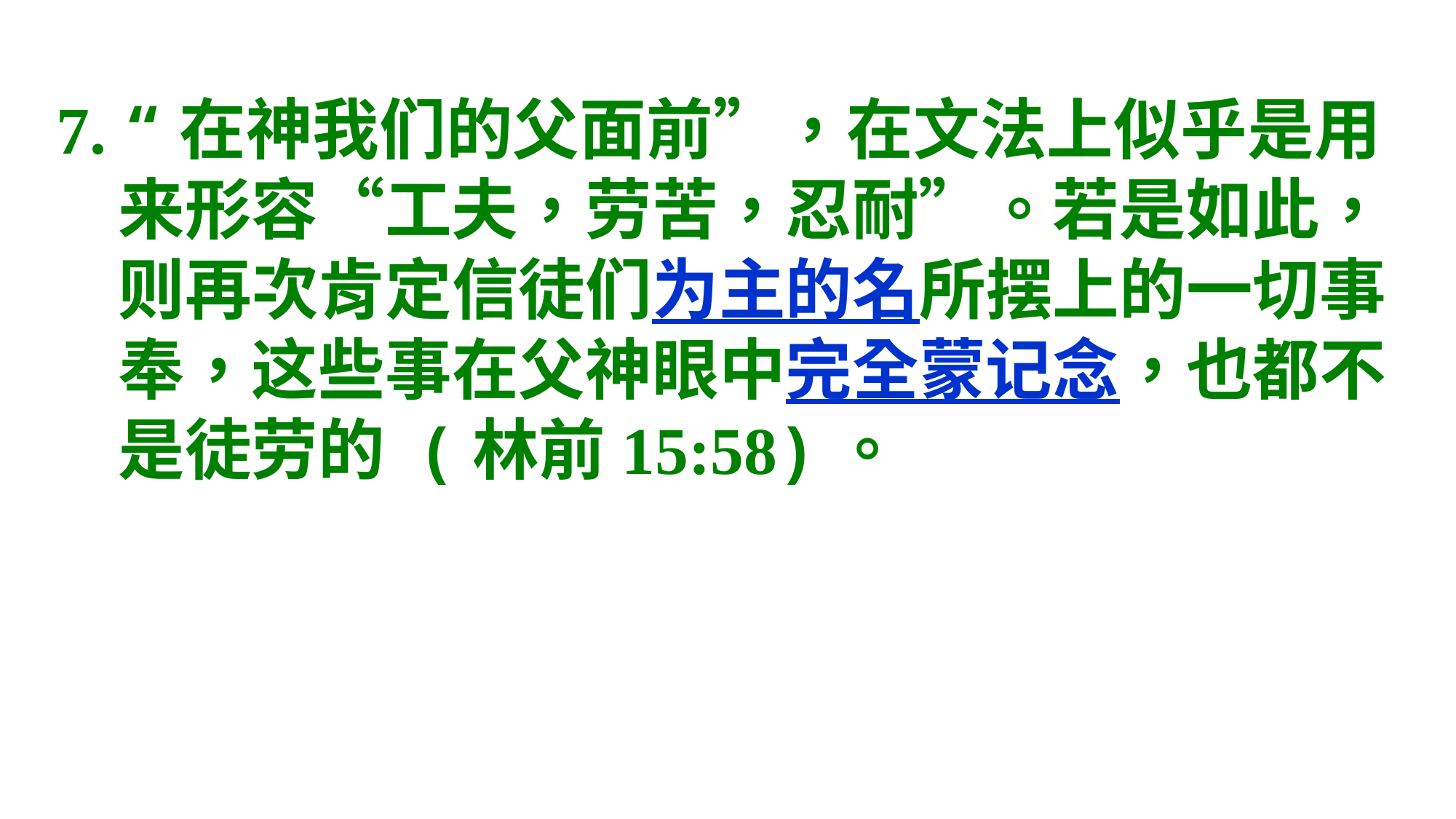

7. “在神我们的父面前”，在文法上似乎是用来形容“工夫，劳苦，忍耐”。若是如此，则再次肯定信徒们为主的名所摆上的一切事奉，这些事在父神眼中完全蒙记念，也都不是徒劳的 (林前15:58)。